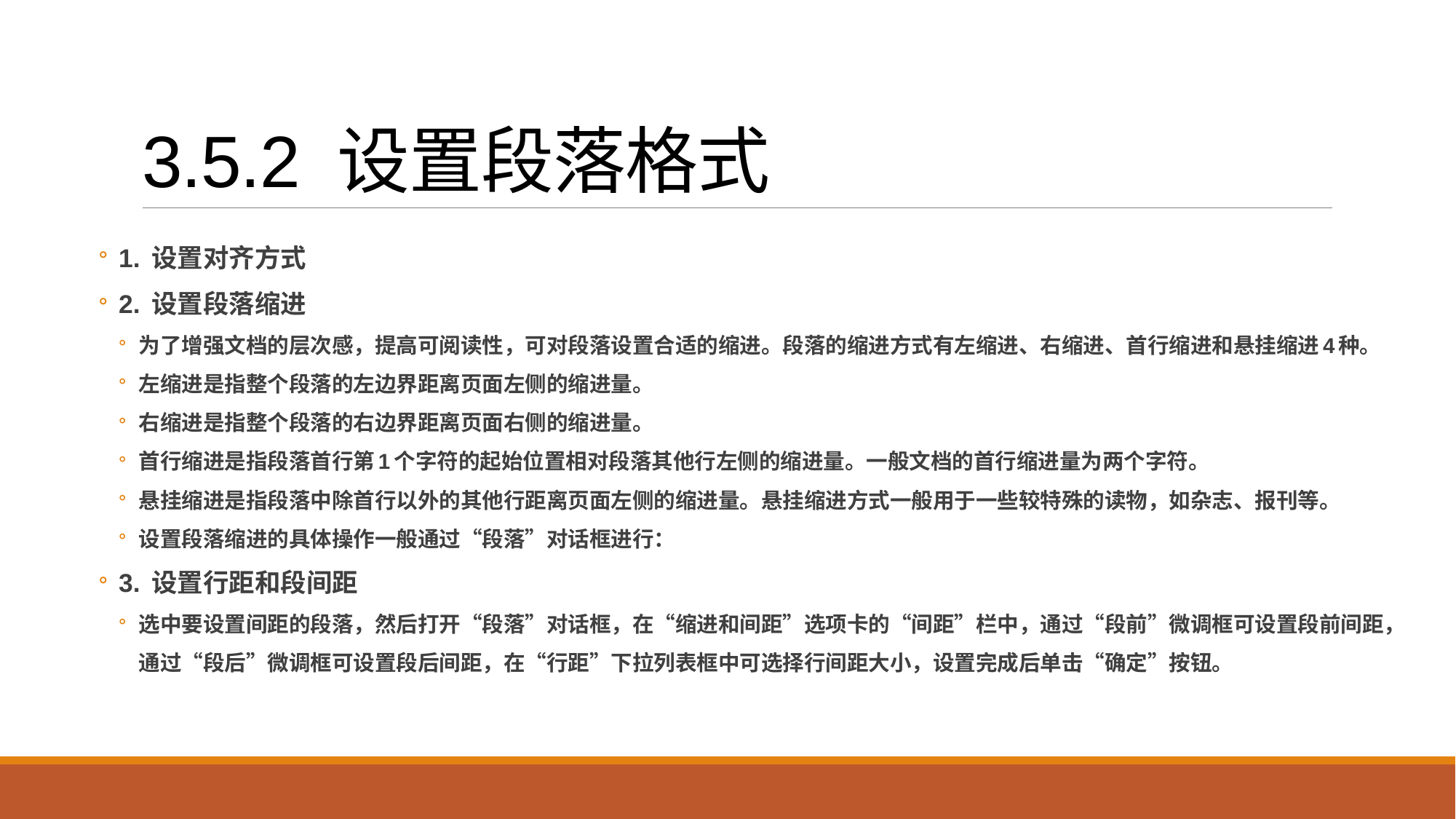

# 3.5.2 设置段落格式
1. 设置对齐方式
2. 设置段落缩进
为了增强文档的层次感，提高可阅读性，可对段落设置合适的缩进。段落的缩进方式有左缩进、右缩进、首行缩进和悬挂缩进4种。
左缩进是指整个段落的左边界距离页面左侧的缩进量。
右缩进是指整个段落的右边界距离页面右侧的缩进量。
首行缩进是指段落首行第1个字符的起始位置相对段落其他行左侧的缩进量。一般文档的首行缩进量为两个字符。
悬挂缩进是指段落中除首行以外的其他行距离页面左侧的缩进量。悬挂缩进方式一般用于一些较特殊的读物，如杂志、报刊等。
设置段落缩进的具体操作一般通过“段落”对话框进行：
3. 设置行距和段间距
选中要设置间距的段落，然后打开“段落”对话框，在“缩进和间距”选项卡的“间距”栏中，通过“段前”微调框可设置段前间距，通过“段后”微调框可设置段后间距，在“行距”下拉列表框中可选择行间距大小，设置完成后单击“确定”按钮。